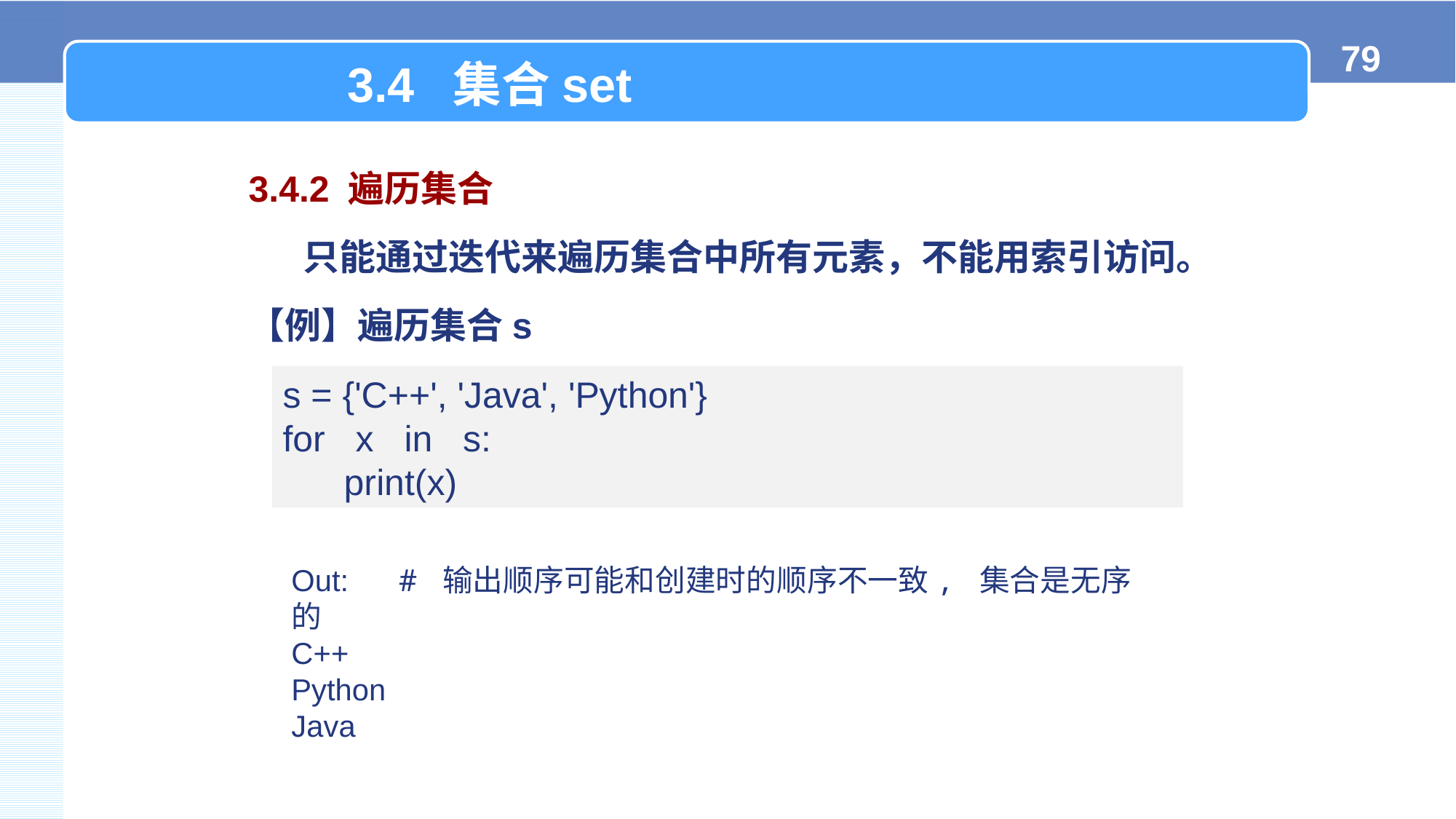

3.4  集合set
3.4.2 遍历集合
只能通过迭代来遍历集合中所有元素，不能用索引访问。
【例】遍历集合s

s = {'C++', 'Java', 'Python'}
for   x   in   s:
      print(x)
Out:      # 输出顺序可能和创建时的顺序不一致, 集合是无序的
C++
Python
Java